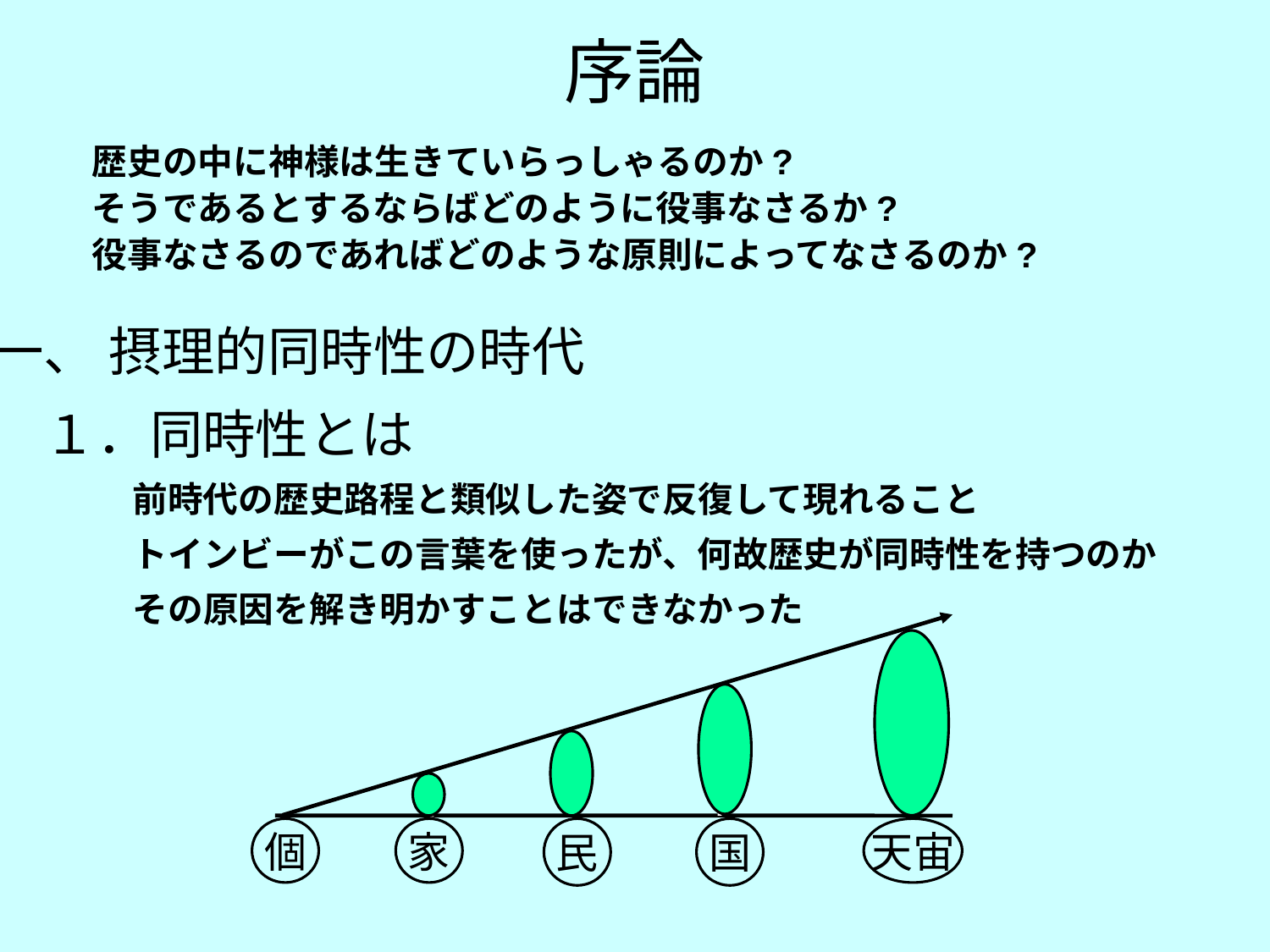

序論
歴史の中に神様は生きていらっしゃるのか?
そうであるとするならばどのように役事なさるか?
役事なさるのであればどのような原則によってなさるのか?
一、 摂理的同時性の時代
　１．同時性とは
　　　　前時代の歴史路程と類似した姿で反復して現れること
　　　　トインビーがこの言葉を使ったが、何故歴史が同時性を持つのか
　　　　その原因を解き明かすことはできなかった

個
家
民
国
天宙